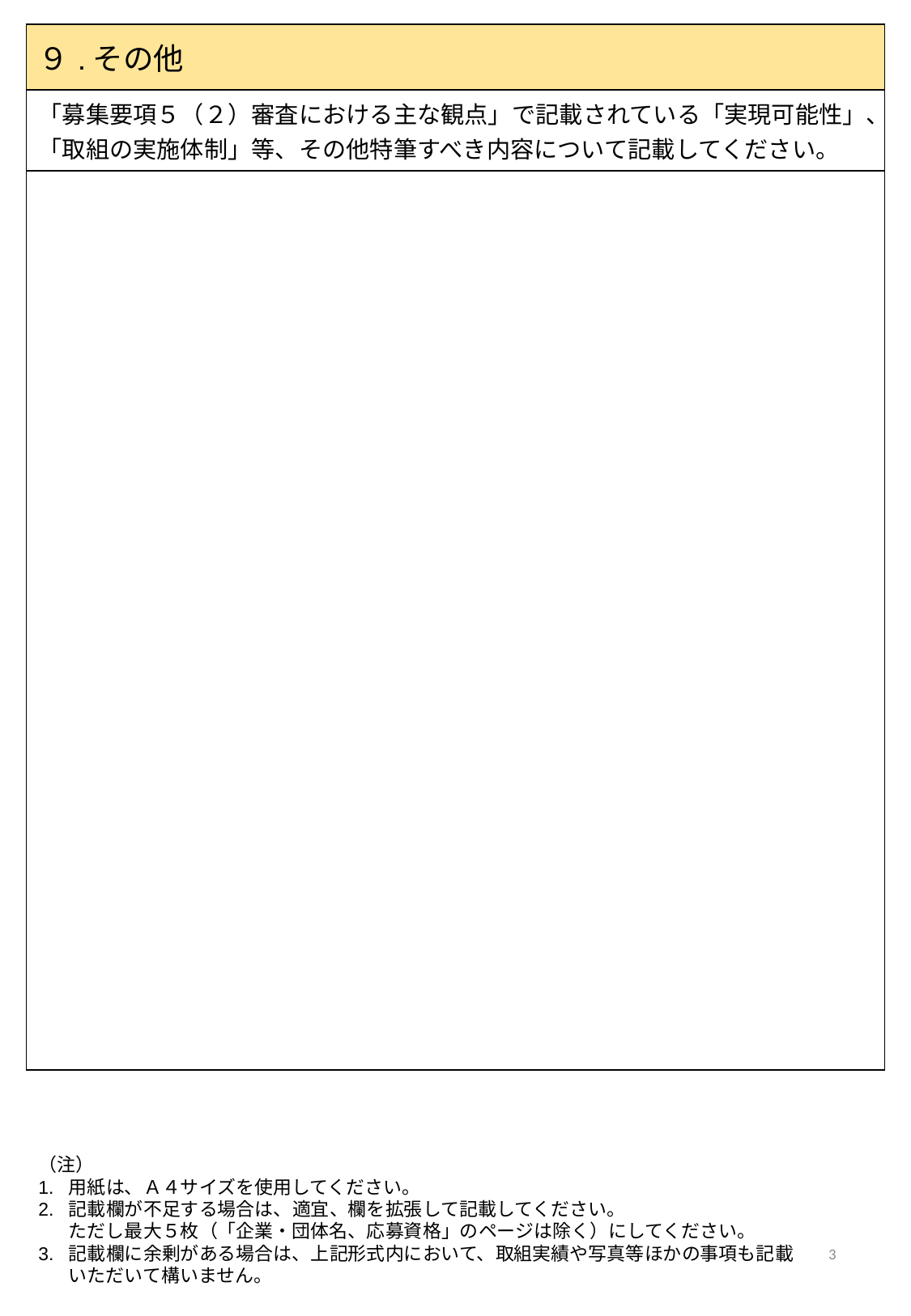

| ９.その他 |
| --- |
| 「募集要項５（２）審査における主な観点」で記載されている「実現可能性」、「取組の実施体制」等、その他特筆すべき内容について記載してください。 |
|  |
（注）
用紙は、Ａ４サイズを使用してください。
記載欄が不足する場合は、適宜、欄を拡張して記載してください。 
ただし最大５枚（「企業・団体名、応募資格」のページは除く）にしてください。
記載欄に余剰がある場合は、上記形式内において、取組実績や写真等ほかの事項も記載いただいて構いません。
3